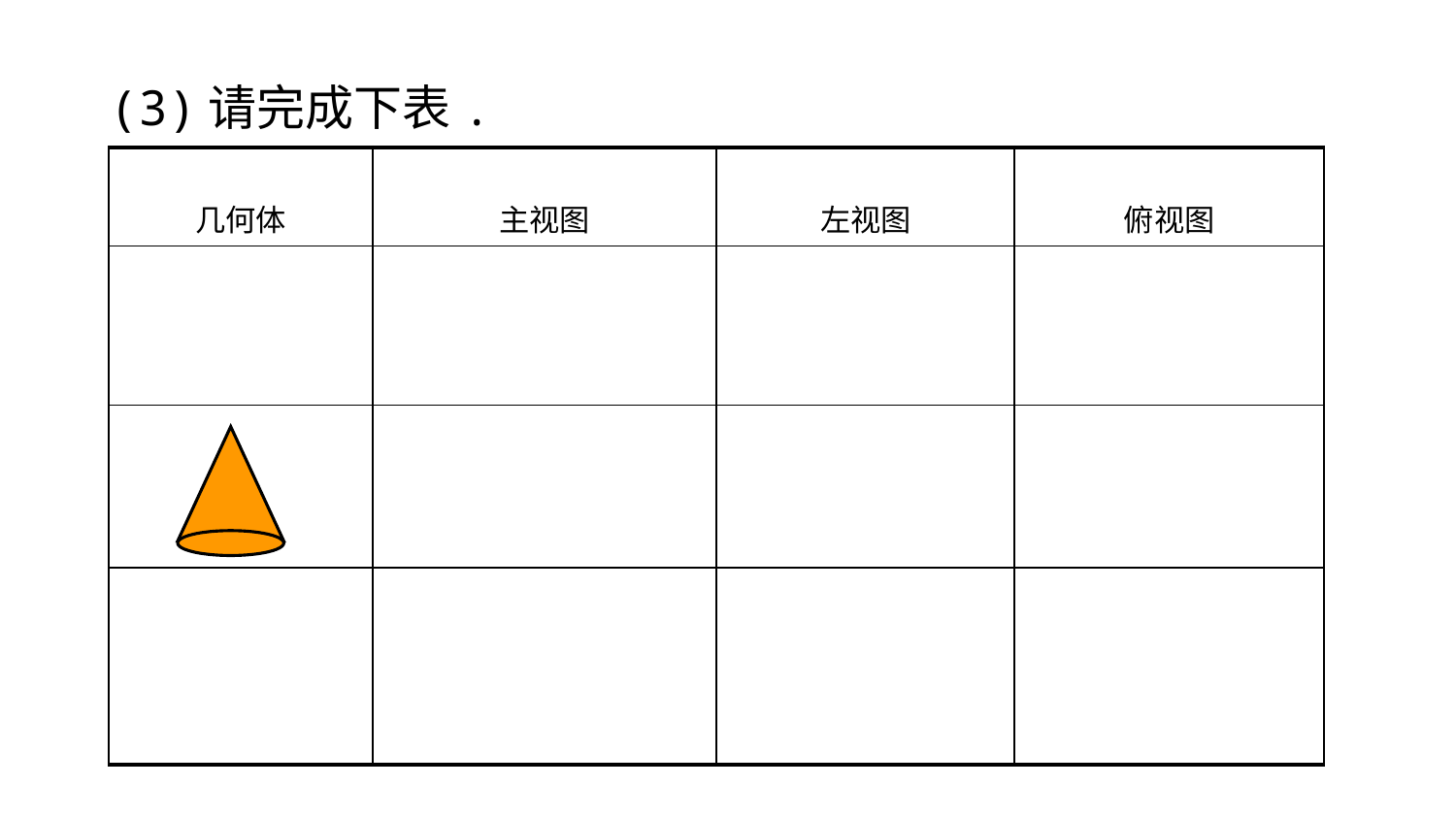

(3)请完成下表.
| 几何体 | 主视图 | 左视图 | 俯视图 |
| --- | --- | --- | --- |
|  |  |  |  |
|  |  |  |  |
|  |  |  |  |